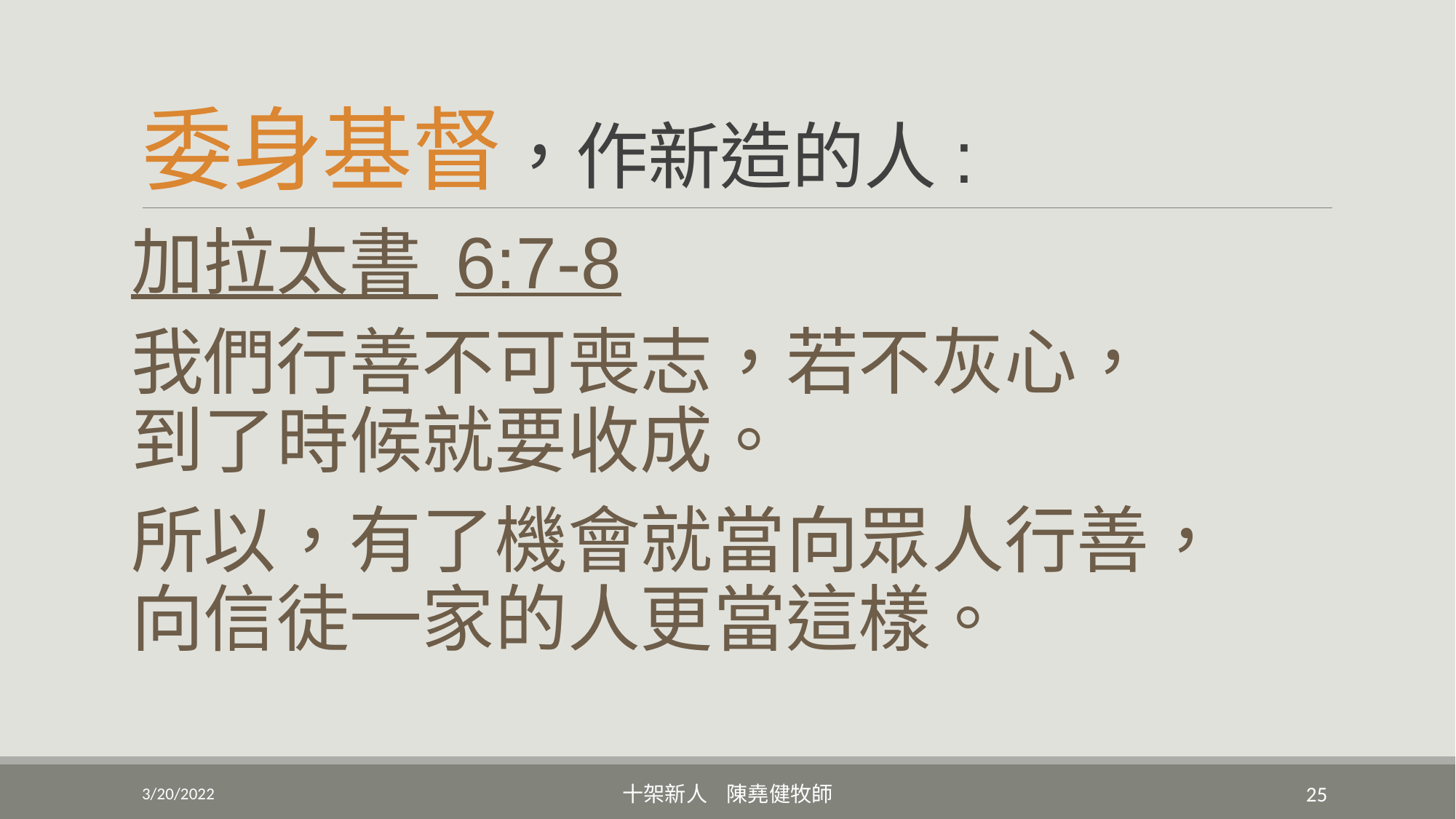

# 委身基督，作新造的人:
加拉太書 6:7-8
我們行善不可喪志，若不灰心，
到了時候就要收成。
所以，有了機會就當向眾人行善，
向信徒一家的人更當這樣。
3/20/2022
十架新人    陳堯健牧師
25